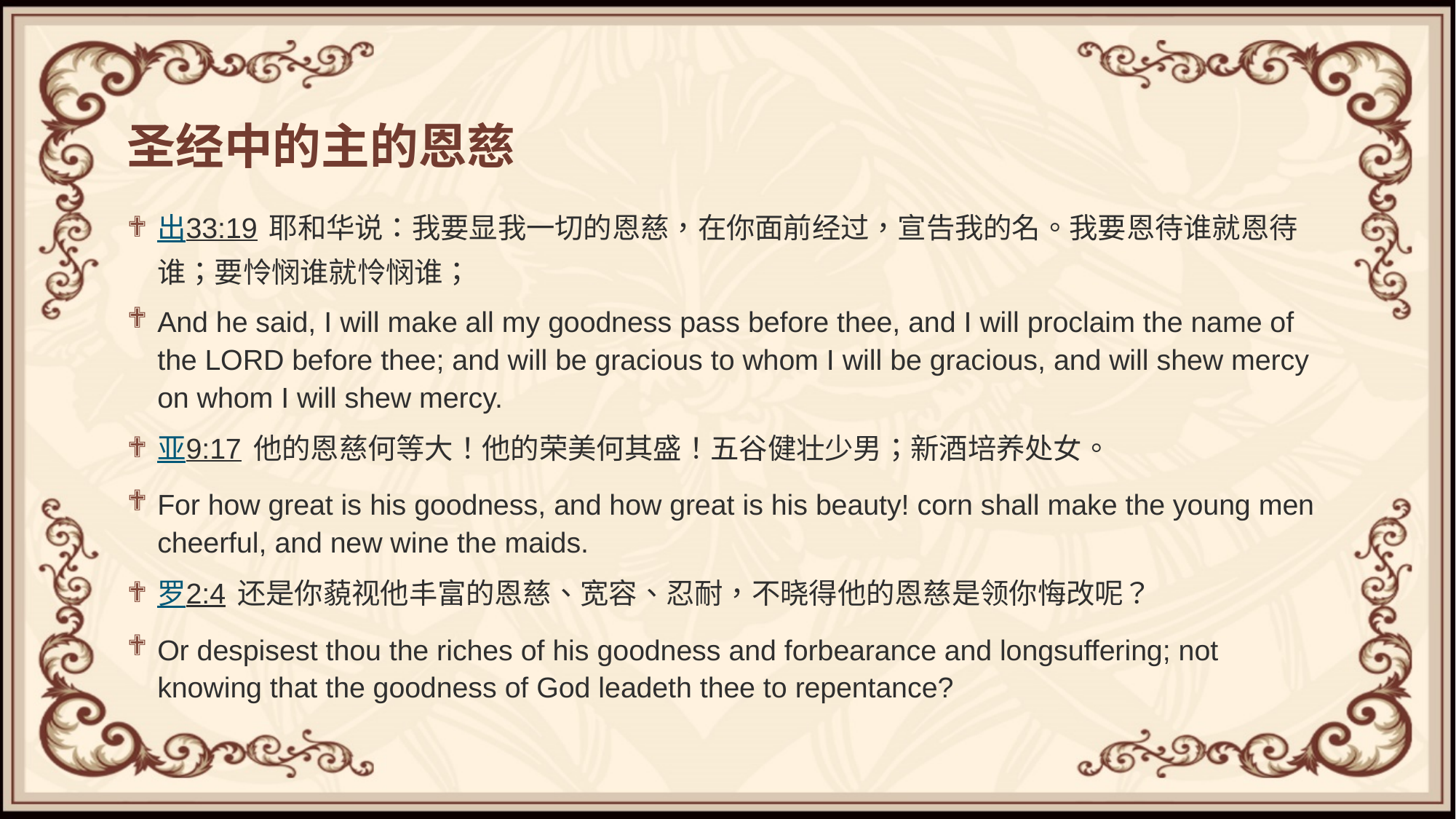

# 圣经中的主的恩慈
出33:19 耶和华说：我要显我一切的恩慈，在你面前经过，宣告我的名。我要恩待谁就恩待谁；要怜悯谁就怜悯谁；
And he said, I will make all my goodness pass before thee, and I will proclaim the name of the LORD before thee; and will be gracious to whom I will be gracious, and will shew mercy on whom I will shew mercy.
亚9:17 他的恩慈何等大！他的荣美何其盛！五谷健壮少男；新酒培养处女。
For how great is his goodness, and how great is his beauty! corn shall make the young men cheerful, and new wine the maids.
罗2:4 还是你藐视他丰富的恩慈、宽容、忍耐，不晓得他的恩慈是领你悔改呢？
Or despisest thou the riches of his goodness and forbearance and longsuffering; not knowing that the goodness of God leadeth thee to repentance?